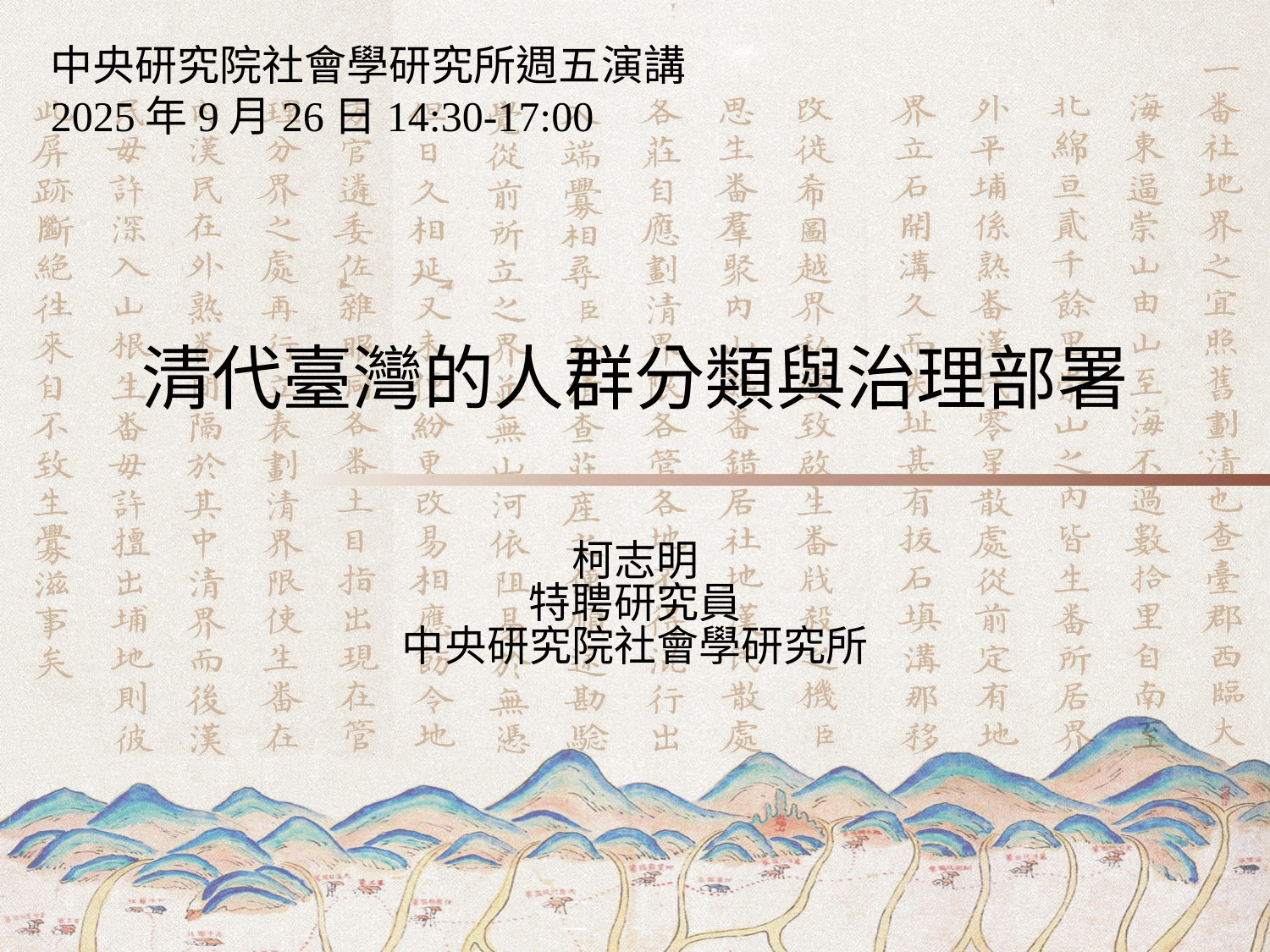

中央研究院社會學研究所週五演講
2025年9月26日14:30-17:00
# 清代臺灣的人群分類與治理部署
柯志明
特聘研究員
中央研究院社會學研究所